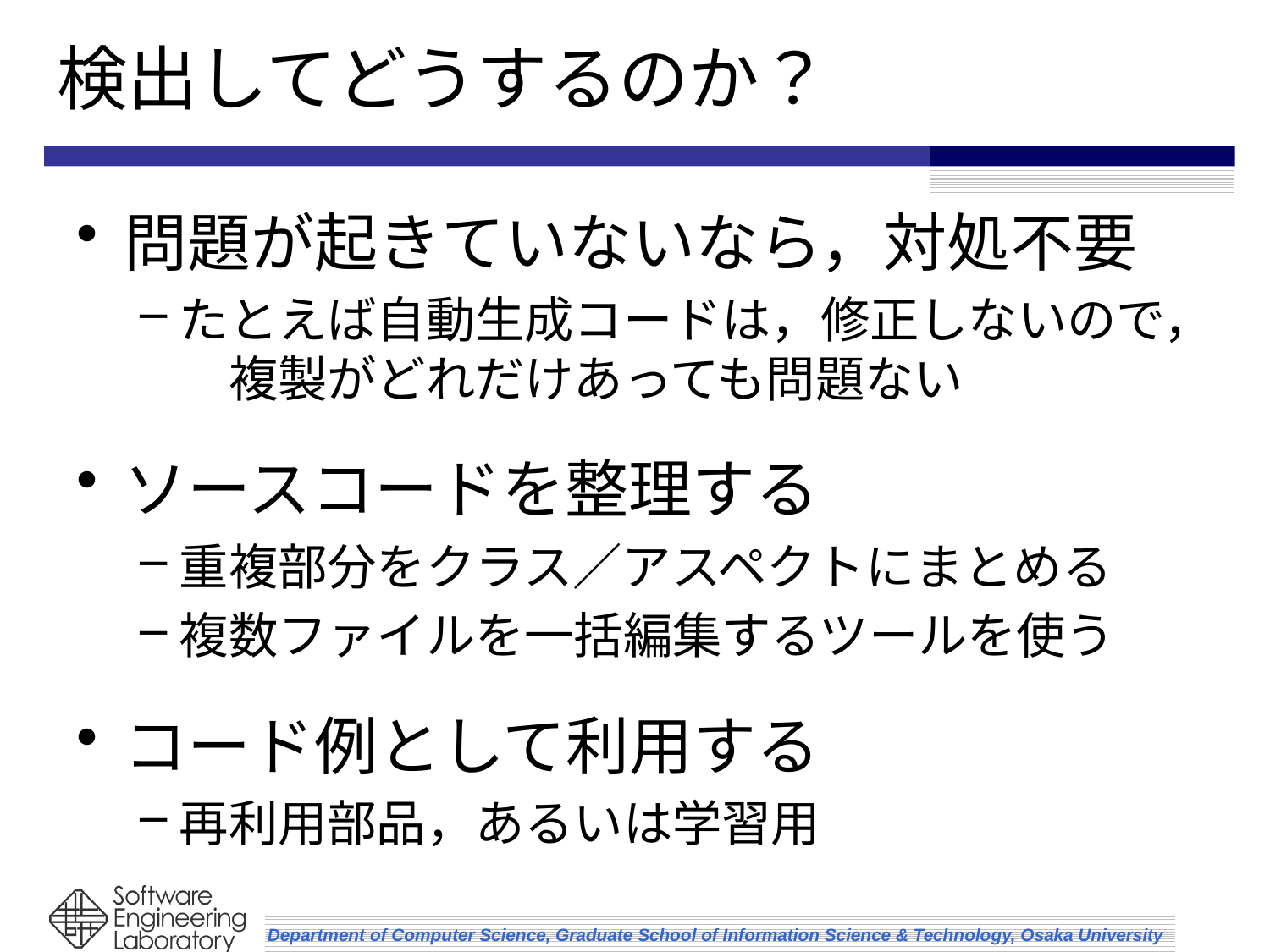

# 検出してどうするのか？
問題が起きていないなら，対処不要
たとえば自動生成コードは，修正しないので，　複製がどれだけあっても問題ない

ソースコードを整理する
重複部分をクラス／アスペクトにまとめる
複数ファイルを一括編集するツールを使う

コード例として利用する
再利用部品，あるいは学習用